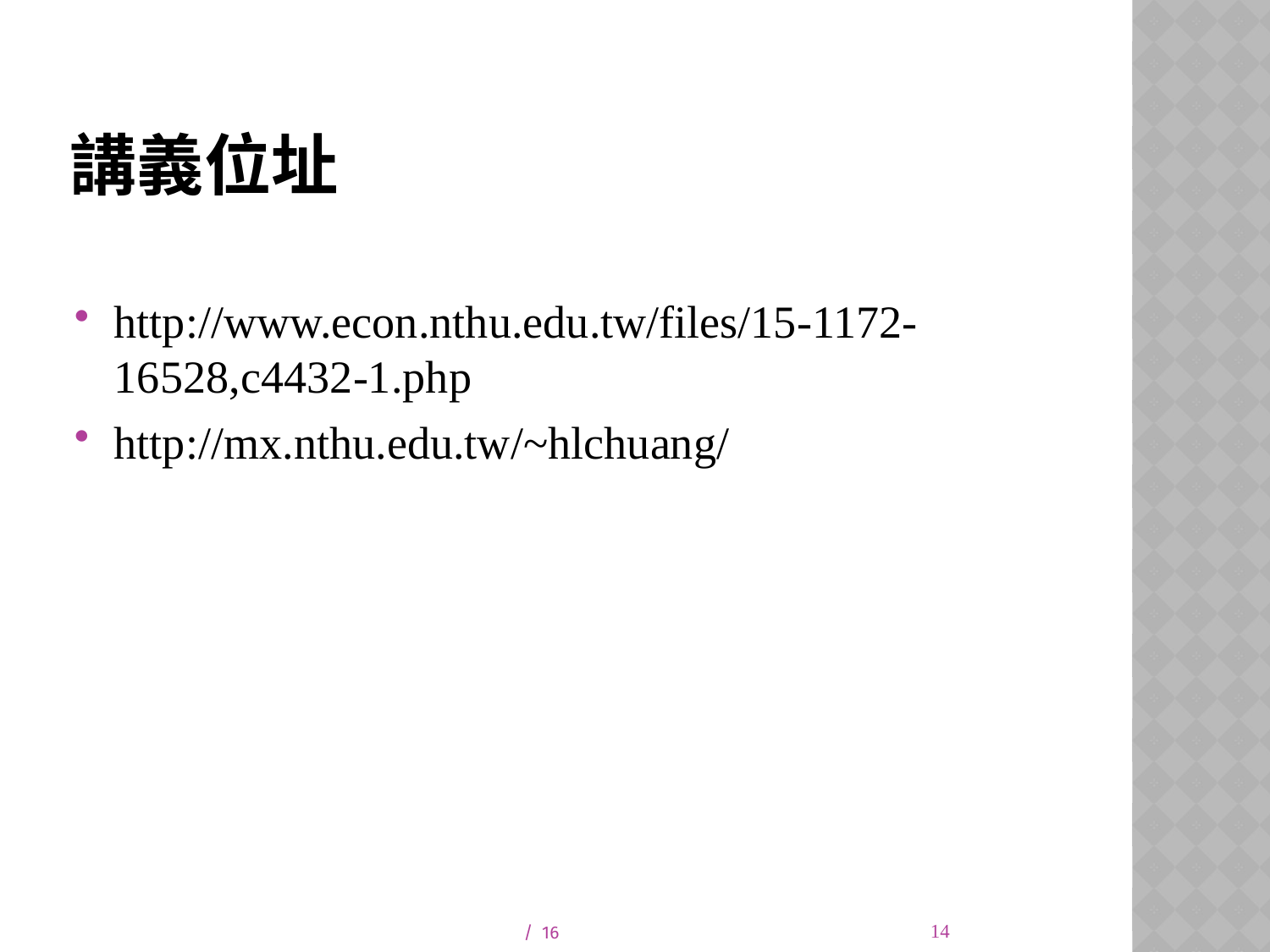

# 講義位址
http://www.econ.nthu.edu.tw/files/15-1172-16528,c4432-1.php
http://mx.nthu.edu.tw/~hlchuang/
14
/  16